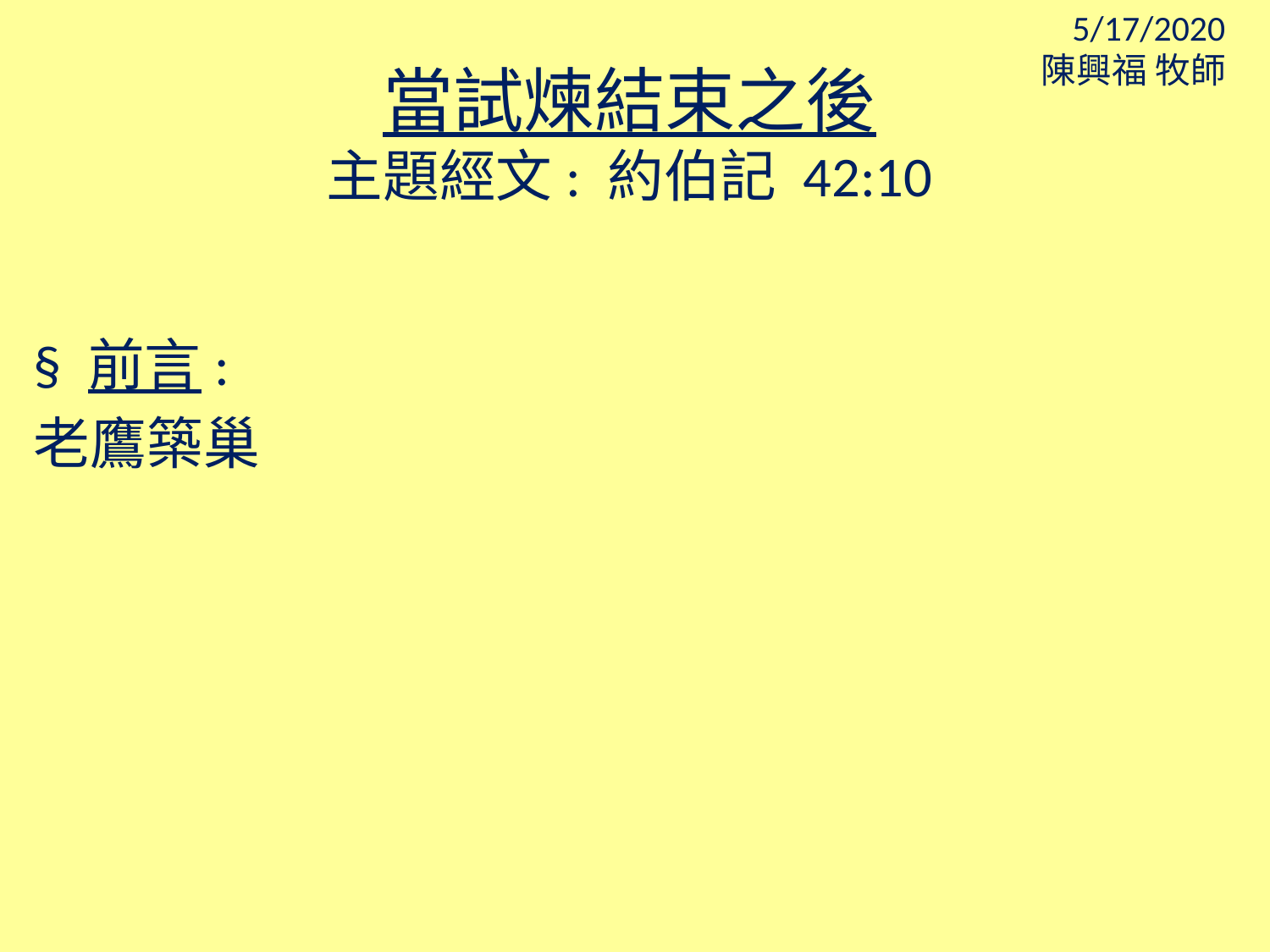

5/17/2020
陳興福 牧師
當試煉結束之後
主題經文: 約伯記 42:10

§ 前言:
老鷹築巢